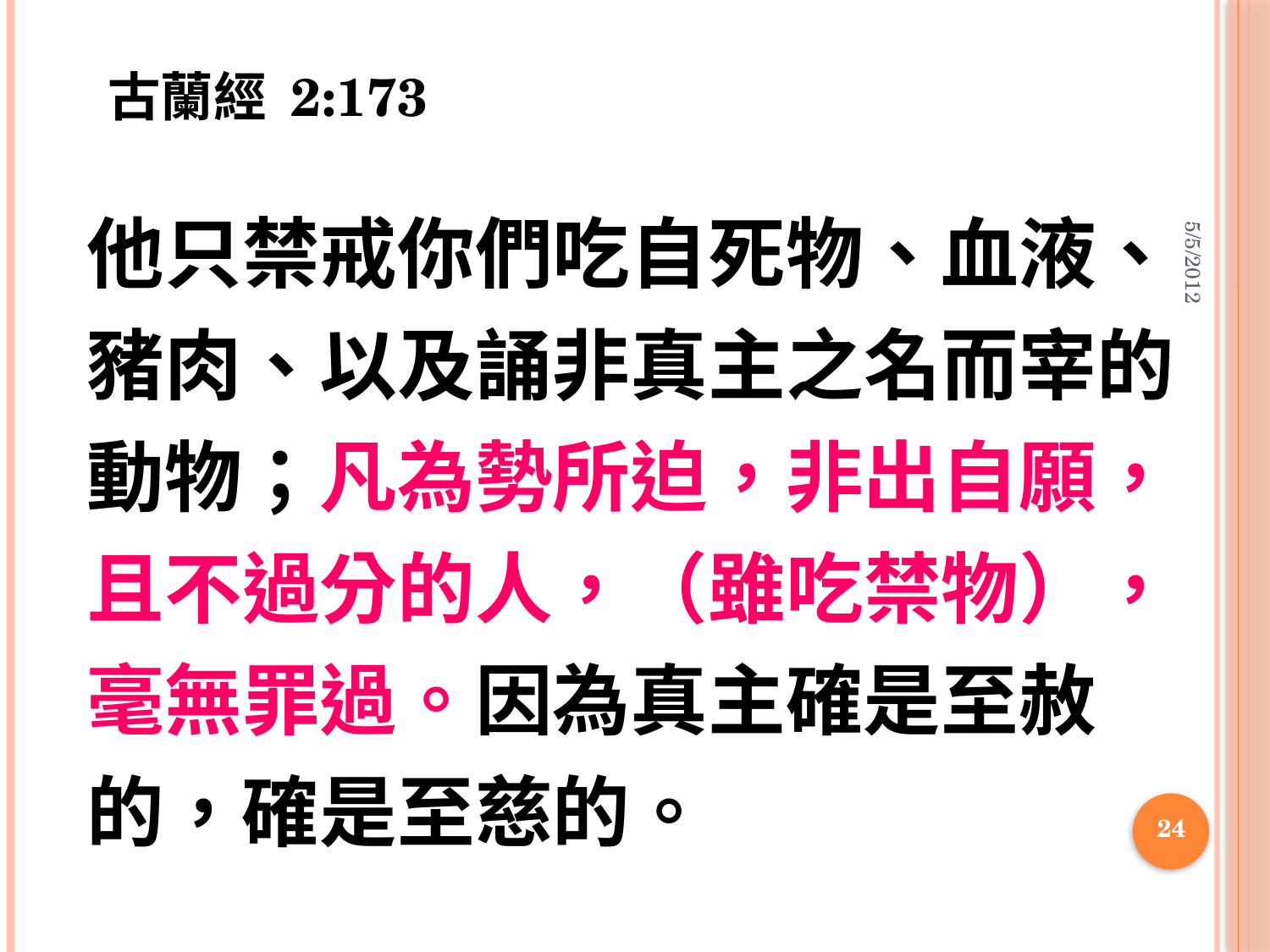

# 古蘭經 2:173
5/5/2012
他只禁戒你們吃自死物、血液、豬肉、以及誦非真主之名而宰的動物；凡為勢所迫，非出自願，且不過分的人，（雖吃禁物），毫無罪過。因為真主確是至赦的，確是至慈的。
24